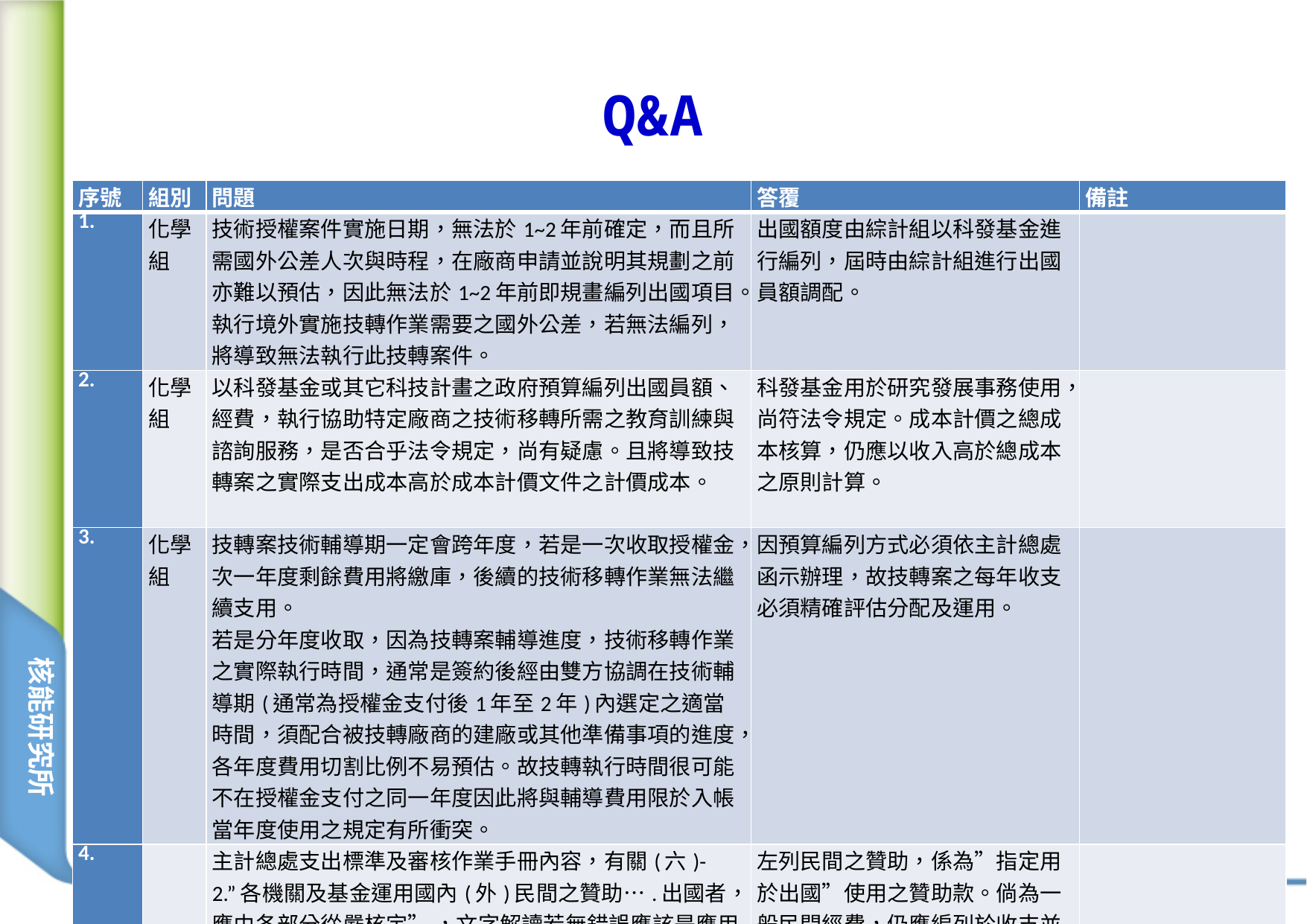

# Q&A
| 序號 | 組別 | 問題 | 答覆 | 備註 |
| --- | --- | --- | --- | --- |
|  | 化學組 | 技術授權案件實施日期，無法於1~2年前確定，而且所需國外公差人次與時程，在廠商申請並說明其規劃之前亦難以預估，因此無法於1~2年前即規畫編列出國項目。執行境外實施技轉作業需要之國外公差，若無法編列，將導致無法執行此技轉案件。 | 出國額度由綜計組以科發基金進行編列，屆時由綜計組進行出國員額調配。 |  |
| 2. | 化學組 | 以科發基金或其它科技計畫之政府預算編列出國員額、經費，執行協助特定廠商之技術移轉所需之教育訓練與諮詢服務，是否合乎法令規定，尚有疑慮。且將導致技轉案之實際支出成本高於成本計價文件之計價成本。 | 科發基金用於研究發展事務使用，尚符法令規定。成本計價之總成本核算，仍應以收入高於總成本之原則計算。 |  |
| 3. | 化學組 | 技轉案技術輔導期一定會跨年度，若是一次收取授權金，次一年度剩餘費用將繳庫，後續的技術移轉作業無法繼續支用。 若是分年度收取，因為技轉案輔導進度，技術移轉作業之實際執行時間，通常是簽約後經由雙方協調在技術輔導期(通常為授權金支付後1年至2年)內選定之適當時間，須配合被技轉廠商的建廠或其他準備事項的進度，各年度費用切割比例不易預估。故技轉執行時間很可能不在授權金支付之同一年度因此將與輔導費用限於入帳當年度使用之規定有所衝突。 | 因預算編列方式必須依主計總處函示辦理，故技轉案之每年收支必須精確評估分配及運用。 |  |
| 4. |  | 主計總處支出標準及審核作業手冊內容，有關(六)-2.”各機關及基金運用國內(外)民間之贊助….出國者，應由各部分從嚴核定” ，文字解讀若無錯誤應該是應用民間經費部分，在部會核定下可以執行出國計畫，以協助滿足原本委託單位執行工作需求，而非“不得編列”。 | 左列民間之贊助，係為”指定用於出國”使用之贊助款。倘為一般民間經費，仍應編列於收支並列，且不得編列出國員額。 |  |